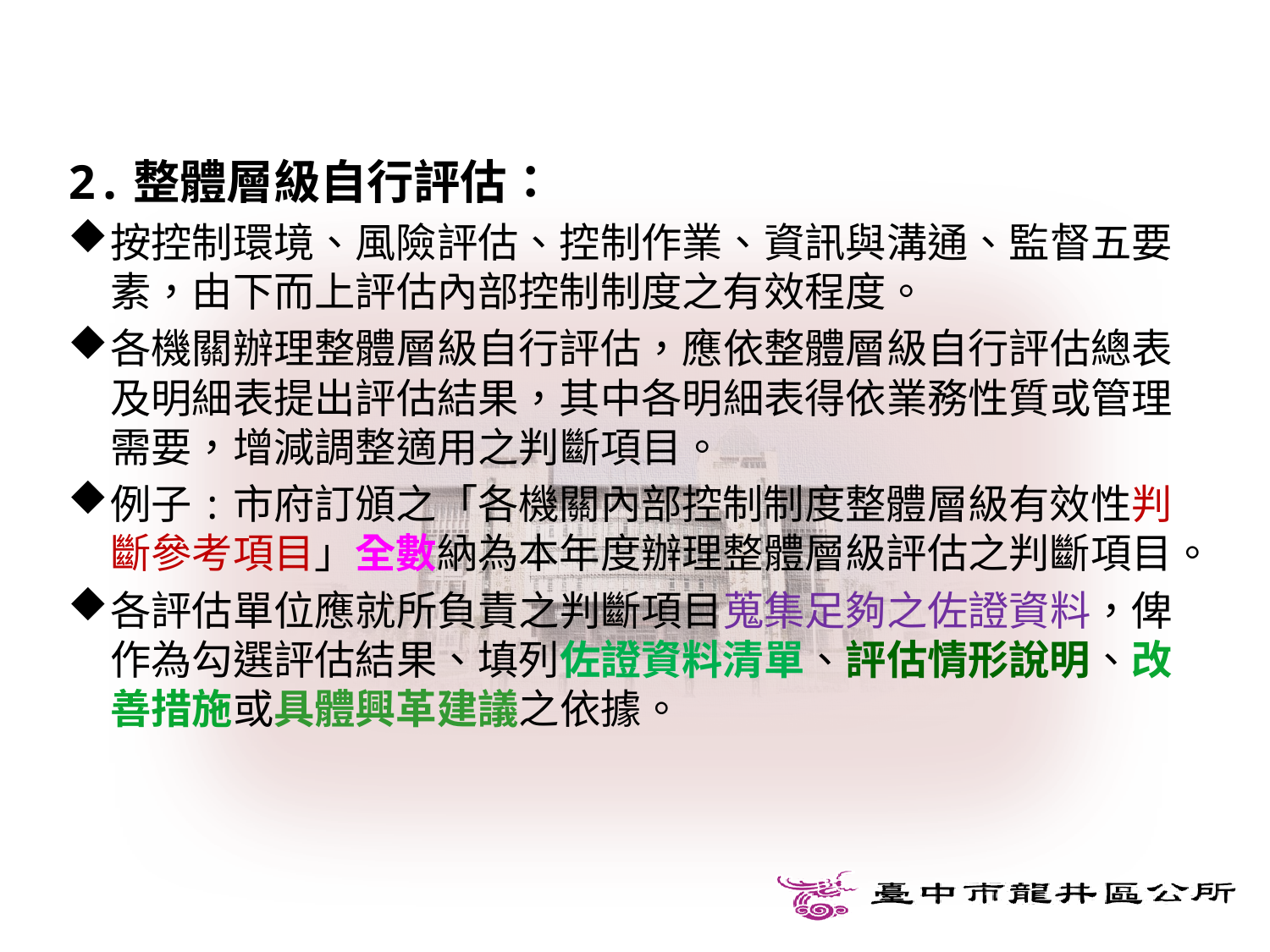

2.整體層級自行評估：
按控制環境、風險評估、控制作業、資訊與溝通、監督五要素，由下而上評估內部控制制度之有效程度。
各機關辦理整體層級自行評估，應依整體層級自行評估總表及明細表提出評估結果，其中各明細表得依業務性質或管理需要，增減調整適用之判斷項目。
例子:市府訂頒之「各機關內部控制制度整體層級有效性判斷參考項目」全數納為本年度辦理整體層級評估之判斷項目。
各評估單位應就所負責之判斷項目蒐集足夠之佐證資料，俾作為勾選評估結果、填列佐證資料清單、評估情形說明、改善措施或具體興革建議之依據。